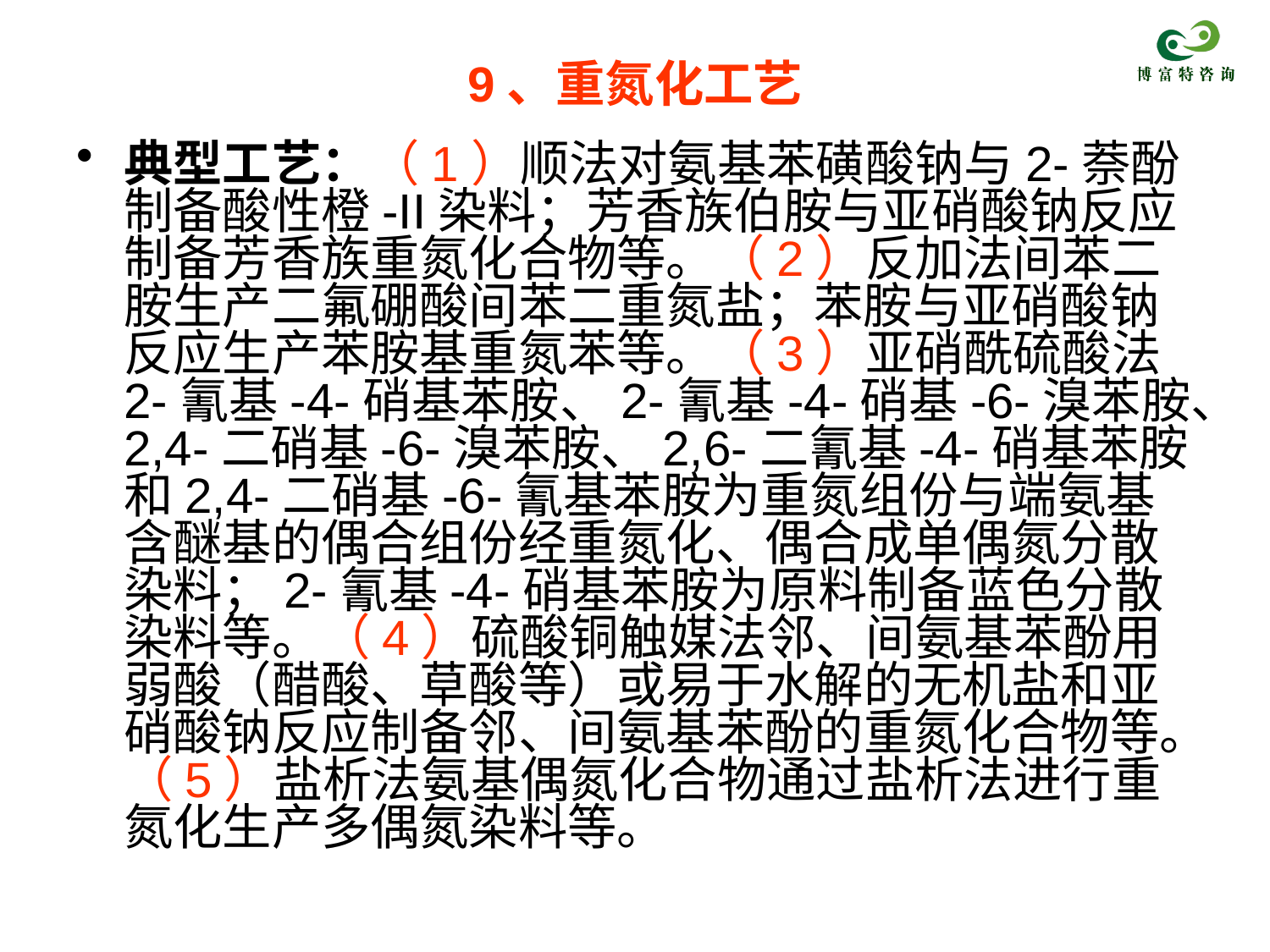

# 9、重氮化工艺
典型工艺：（1）顺法对氨基苯磺酸钠与2-萘酚制备酸性橙-II染料；芳香族伯胺与亚硝酸钠反应制备芳香族重氮化合物等。（2）反加法间苯二胺生产二氟硼酸间苯二重氮盐；苯胺与亚硝酸钠反应生产苯胺基重氮苯等。（3）亚硝酰硫酸法2-氰基-4-硝基苯胺、2-氰基-4-硝基-6-溴苯胺、2,4-二硝基-6-溴苯胺、2,6-二氰基-4-硝基苯胺和2,4-二硝基-6-氰基苯胺为重氮组份与端氨基含醚基的偶合组份经重氮化、偶合成单偶氮分散染料；2-氰基-4-硝基苯胺为原料制备蓝色分散染料等。（4）硫酸铜触媒法邻、间氨基苯酚用弱酸（醋酸、草酸等）或易于水解的无机盐和亚硝酸钠反应制备邻、间氨基苯酚的重氮化合物等。（5）盐析法氨基偶氮化合物通过盐析法进行重氮化生产多偶氮染料等。